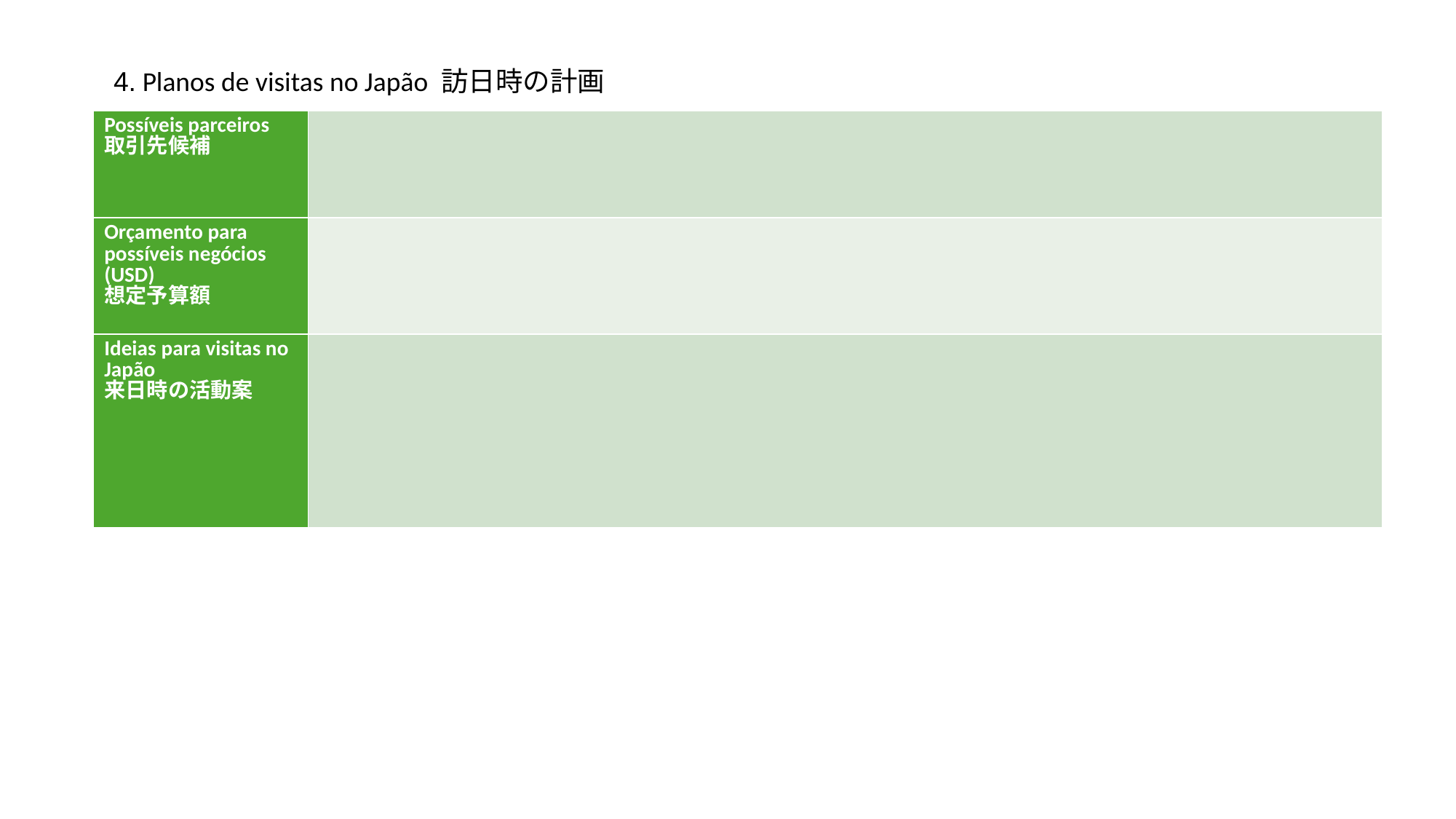

4. Planos de visitas no Japão 訪日時の計画
| Possíveis parceiros 取引先候補 |  |
| --- | --- |
| Orçamento para possíveis negócios (USD) 想定予算額 |  |
| Ideias para visitas no Japão 来日時の活動案 |  |